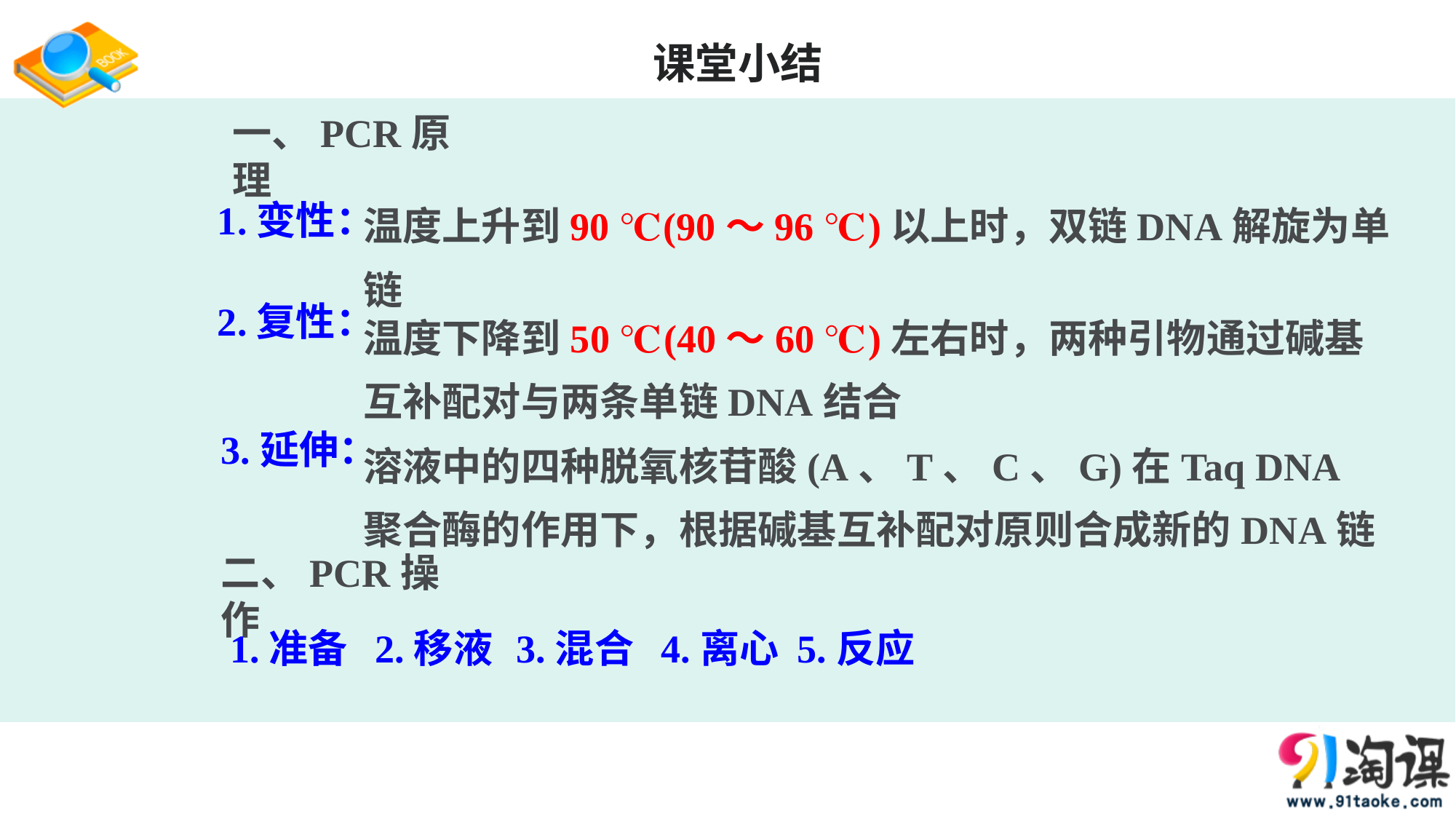

课堂小结
一、PCR原理
温度上升到90 ℃(90～96 ℃)以上时，双链DNA解旋为单链
1.变性：
2.复性：
温度下降到50 ℃(40～60 ℃)左右时，两种引物通过碱基互补配对与两条单链DNA结合
3.延伸：
溶液中的四种脱氧核苷酸(A、T、C、G)在Taq DNA聚合酶的作用下，根据碱基互补配对原则合成新的DNA链
二、PCR操作
1.准备
2.移液
3.混合
4.离心
5.反应